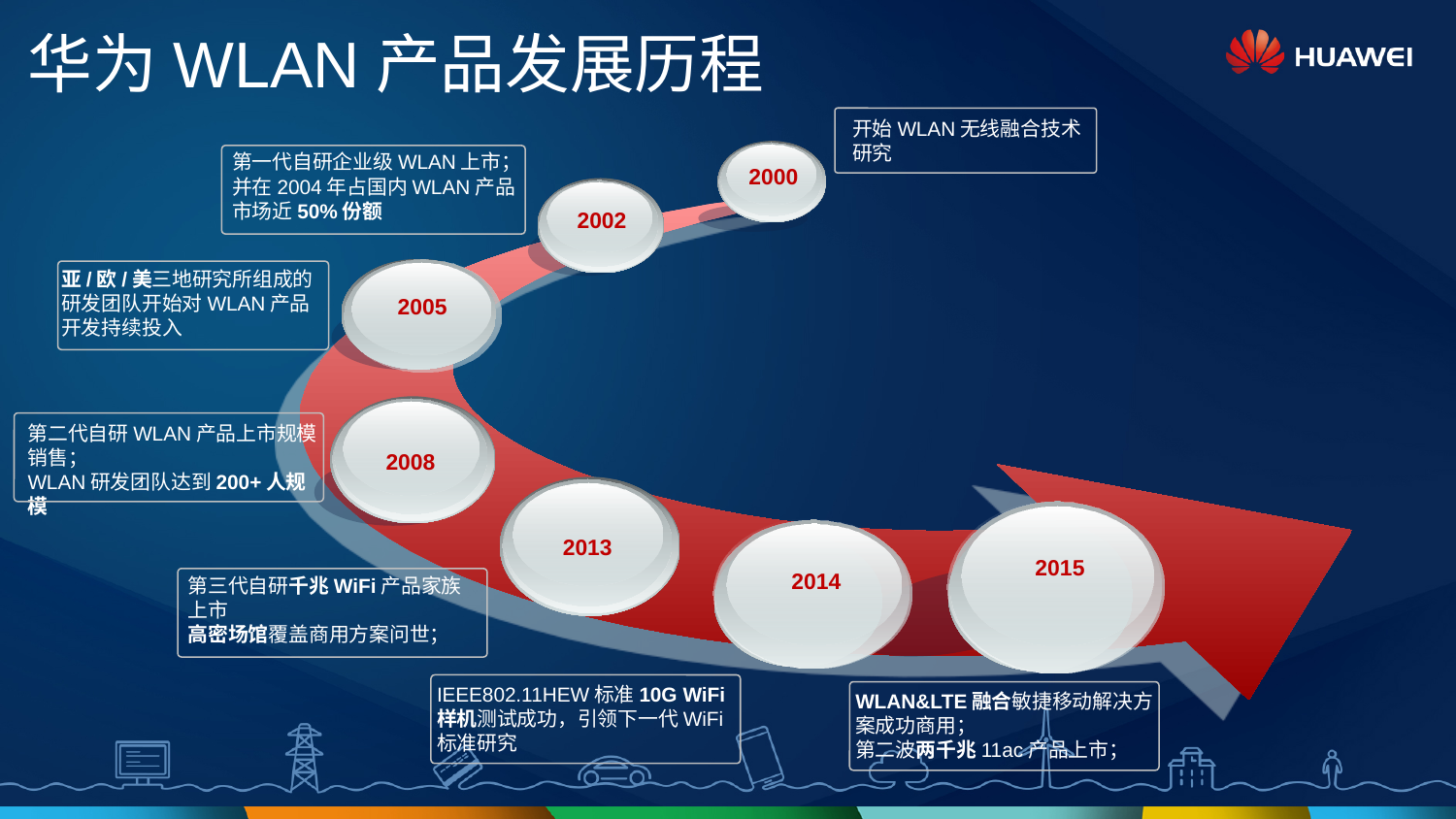

# 华为WLAN产品发展历程

开始WLAN无线融合技术研究

2000

第一代自研企业级WLAN上市；并在2004年占国内WLAN产品市场近50%份额

2002

2005

亚/欧/美三地研究所组成的研发团队开始对WLAN产品开发持续投入

2008

第二代自研WLAN产品上市规模销售；
WLAN研发团队达到200+人规模

2013

2015

2014
第三代自研千兆WiFi产品家族上市
高密场馆覆盖商用方案问世；

IEEE802.11HEW标准10G WiFi 样机测试成功，引领下一代WiFi标准研究

WLAN&LTE融合敏捷移动解决方案成功商用；
第二波两千兆11ac产品上市；